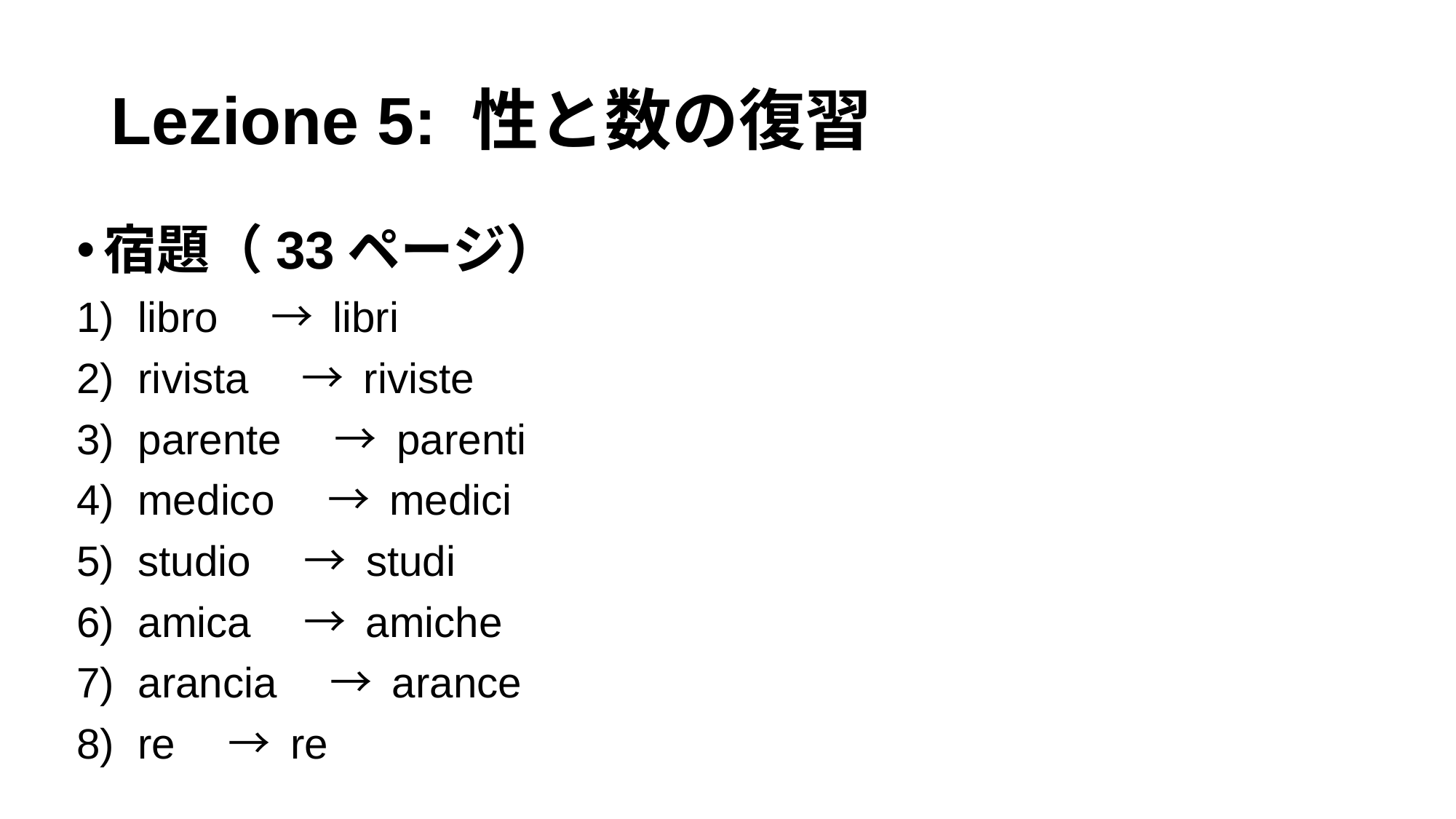

# Lezione 5: 性と数の復習
宿題（33ページ）
libro　→ libri
rivista　→ riviste
parente　→ parenti
medico　→ medici
studio　→ studi
amica　→ amiche
arancia　→ arance
re　→ re